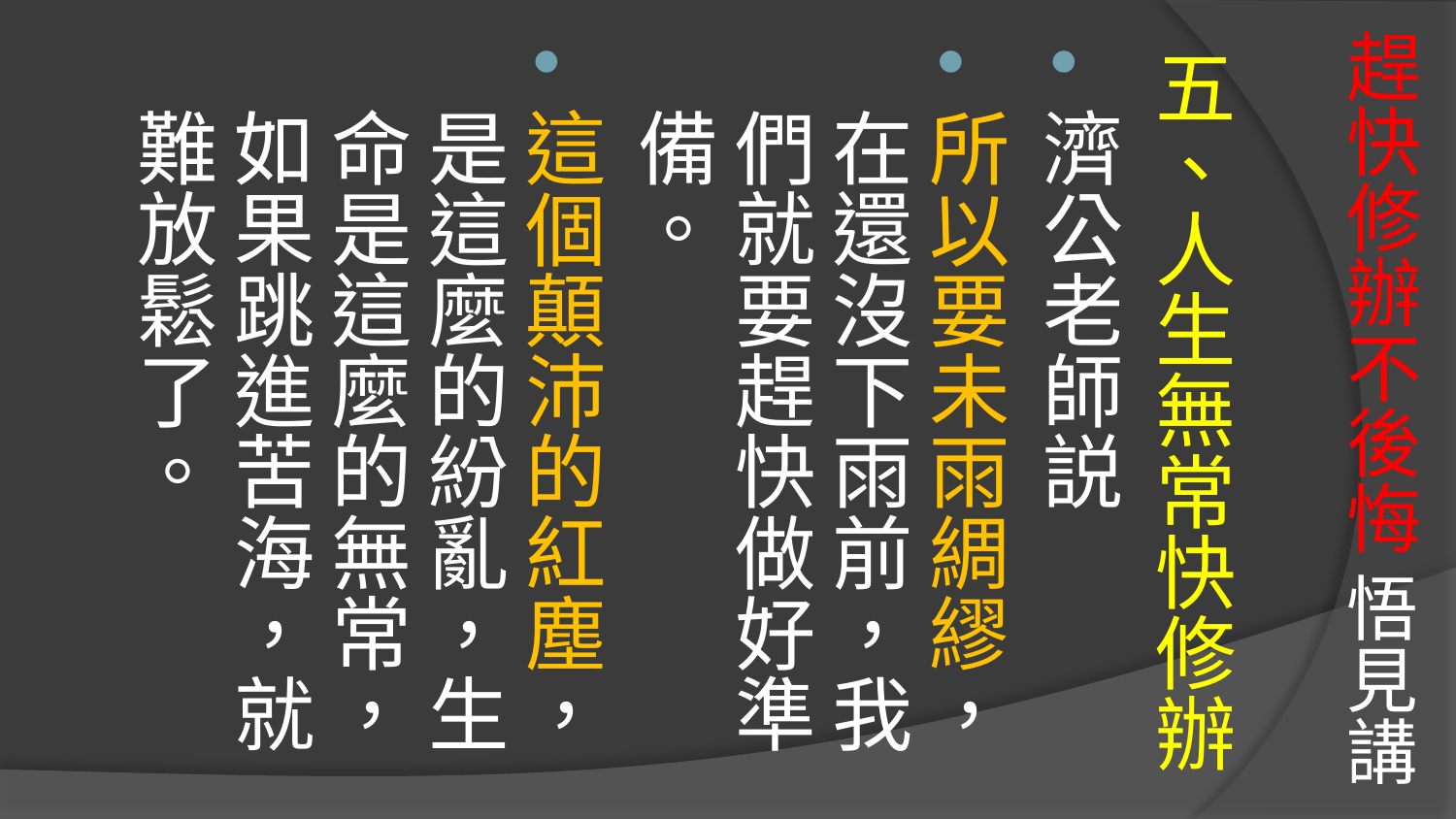

# 趕快修辦不後悔 悟見講
五、人生無常快修辦
濟公老師説
所以要未雨綢繆，在還沒下雨前，我們就要趕快做好準備。
這個顛沛的紅塵，是這麼的紛亂，生命是這麼的無常，如果跳進苦海，就難放鬆了。